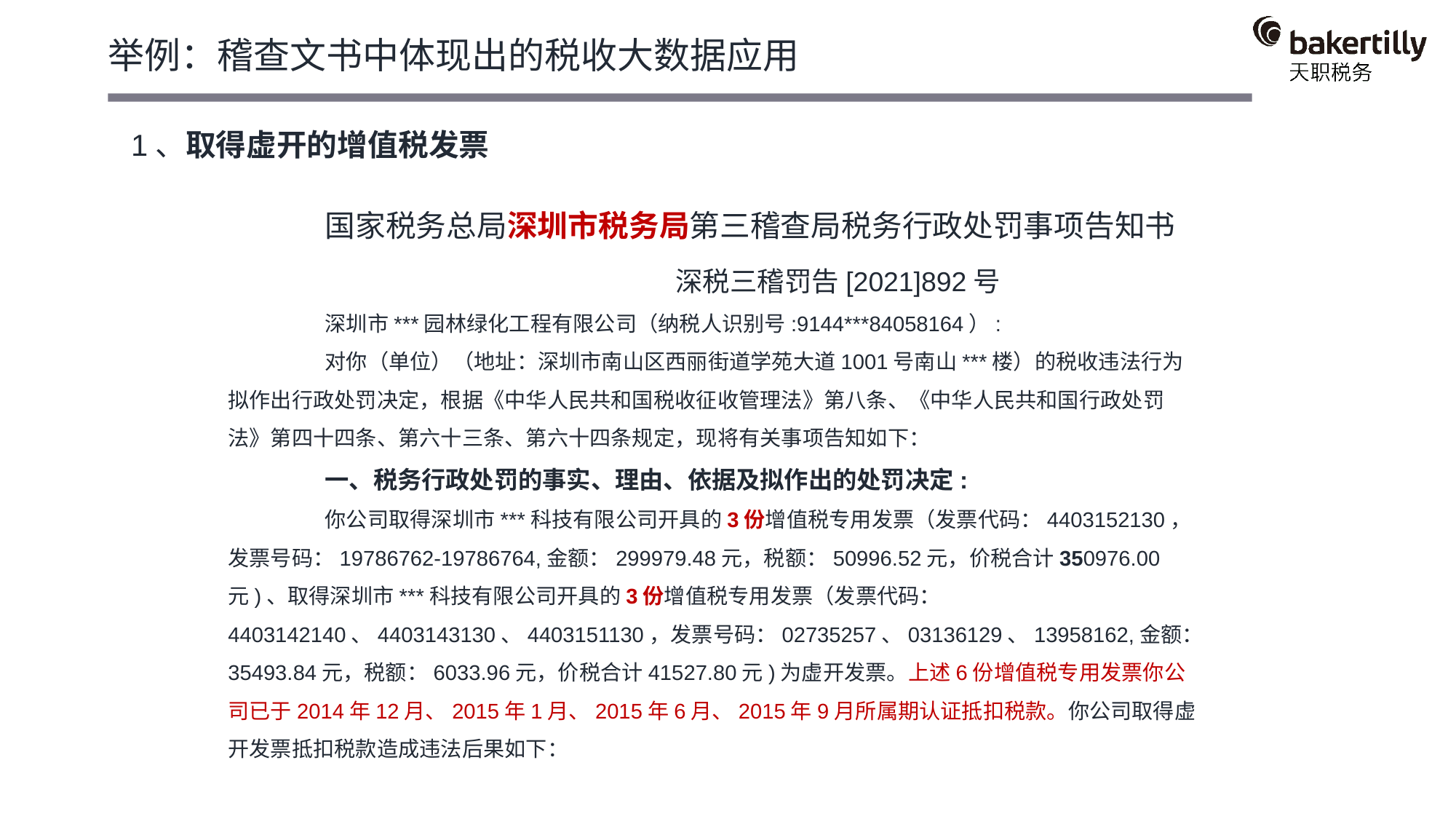

举例：稽查文书中体现出的税收大数据应用

1、取得虚开的增值税发票
国家税务总局深圳市税务局第三稽查局税务行政处罚事项告知书
                                                   深税三稽罚告[2021]892号
深圳市***园林绿化工程有限公司（纳税人识别号:9144***84058164）:
对你（单位）（地址：深圳市南山区西丽街道学苑大道1001号南山***楼）的税收违法行为拟作出行政处罚决定，根据《中华人民共和国税收征收管理法》第八条、《中华人民共和国行政处罚法》第四十四条、第六十三条、第六十四条规定，现将有关事项告知如下：
一、税务行政处罚的事实、理由、依据及拟作出的处罚决定:
你公司取得深圳市***科技有限公司开具的3份增值税专用发票（发票代码：4403152130，发票号码：19786762-19786764,金额：299979.48元，税额：50996.52元，价税合计350976.00元)、取得深圳市***科技有限公司开具的3份增值税专用发票（发票代码：4403142140、4403143130、4403151130，发票号码：02735257、03136129、13958162,金额：35493.84元，税额：6033.96元，价税合计41527.80元)为虚开发票。上述6份增值税专用发票你公司已于2014年12月、2015年1月、2015年6月、2015年9月所属期认证抵扣税款。你公司取得虚开发票抵扣税款造成违法后果如下：